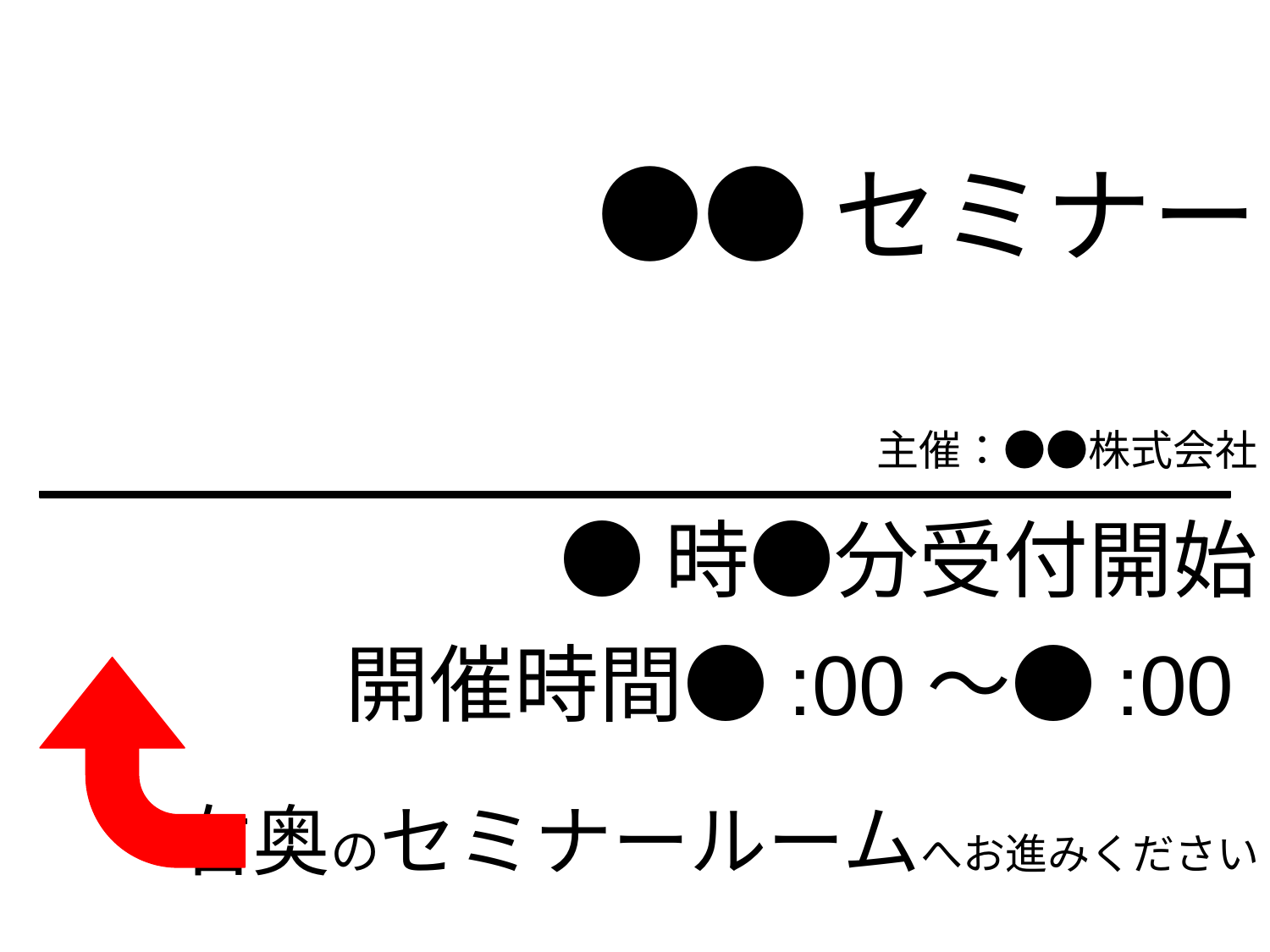

# ●●セミナー
主催：●●株式会社

●時●分受付開始
開催時間●:00～●:00

    右奥のセミナールームへお進みください